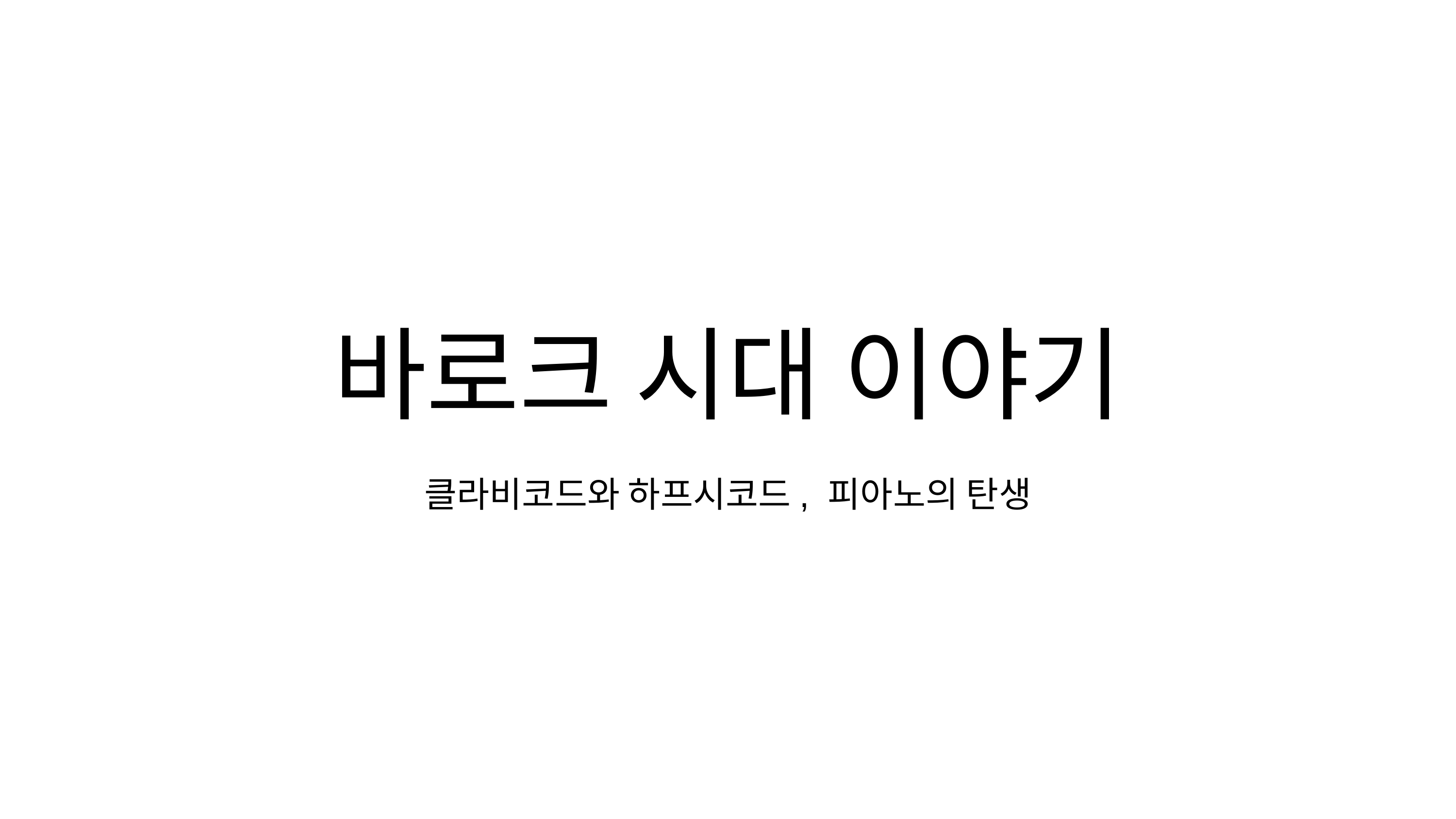

바로크 시대 이야기
클라비코드와 하프시코드, 피아노의 탄생